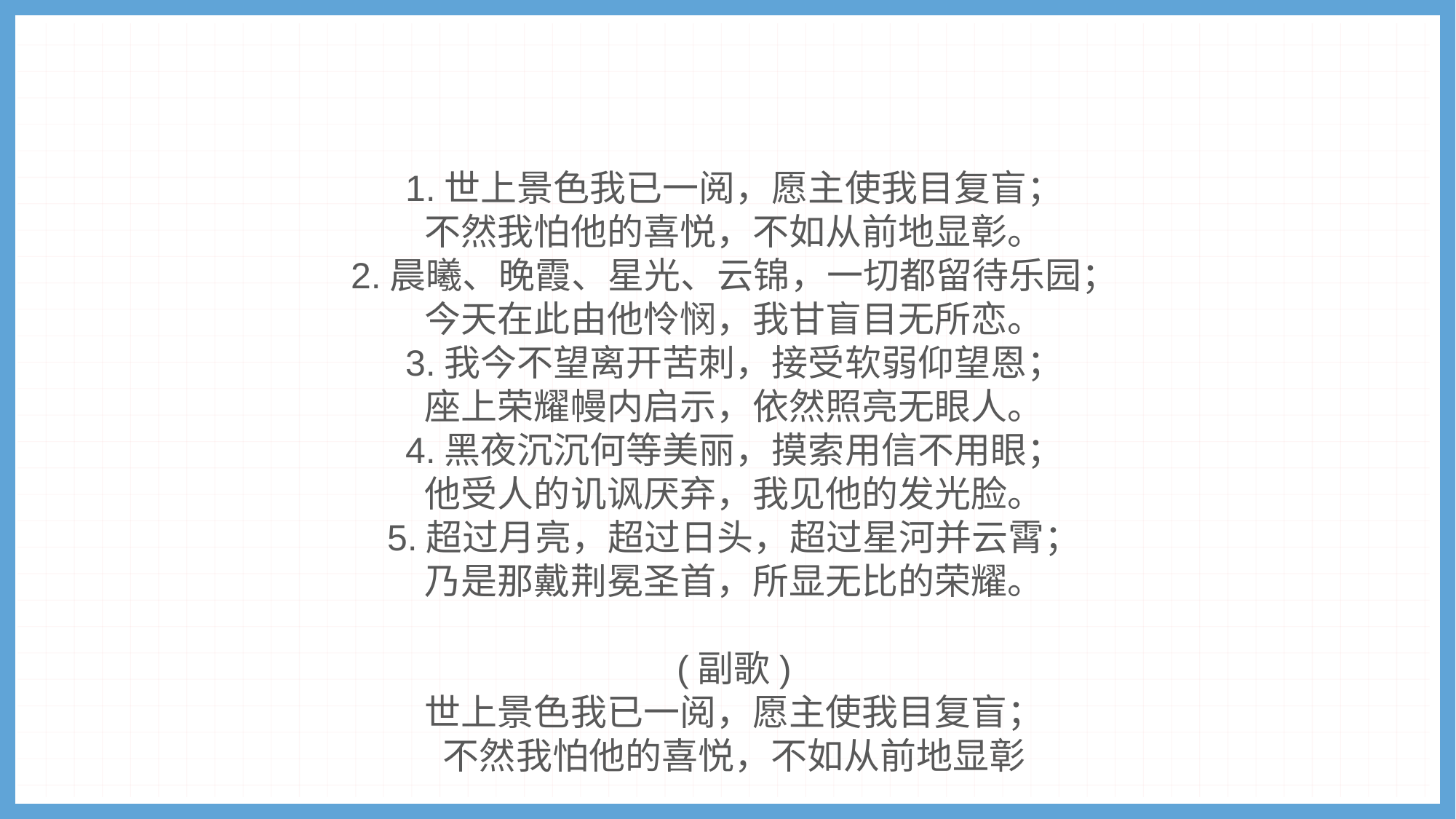

1.世上景色我已一阅，愿主使我目复盲；
不然我怕他的喜悦，不如从前地显彰。
2.晨曦、晚霞、星光、云锦，一切都留待乐园；
今天在此由他怜悯，我甘盲目无所恋。
3.我今不望离开苦刺，接受软弱仰望恩；
座上荣耀幔内启示，依然照亮无眼人。
4.黑夜沉沉何等美丽，摸索用信不用眼；
他受人的讥讽厌弃，我见他的发光脸。
5.超过月亮，超过日头，超过星河并云霄；
乃是那戴荆冕圣首，所显无比的荣耀。

(副歌)
世上景色我已一阅，愿主使我目复盲；
不然我怕他的喜悦，不如从前地显彰